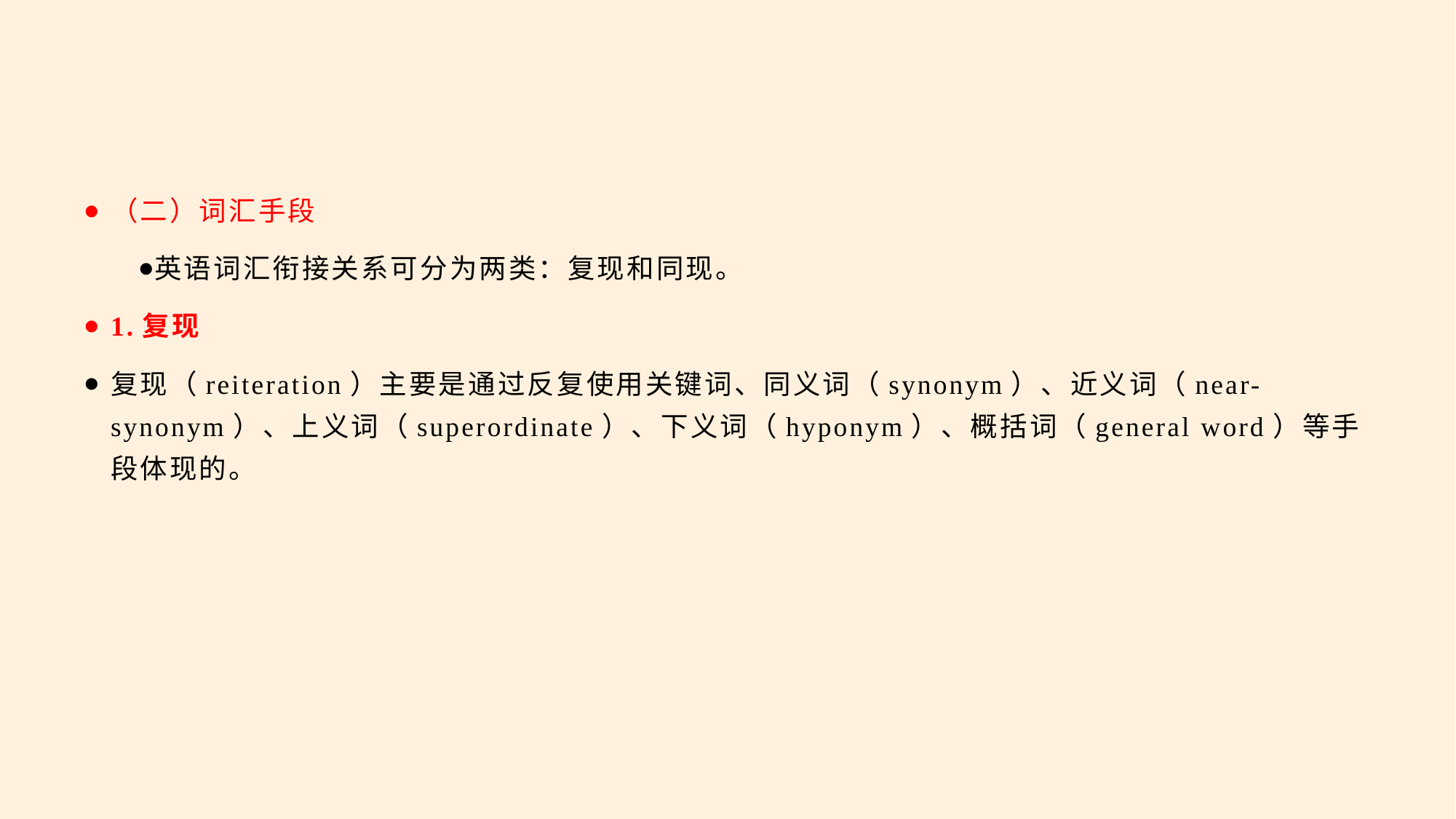

#
（二）词汇手段
英语词汇衔接关系可分为两类：复现和同现。
1.复现
复现（reiteration）主要是通过反复使用关键词、同义词（synonym）、近义词（near-synonym）、上义词（superordinate）、下义词（hyponym）、概括词（general word）等手段体现的。